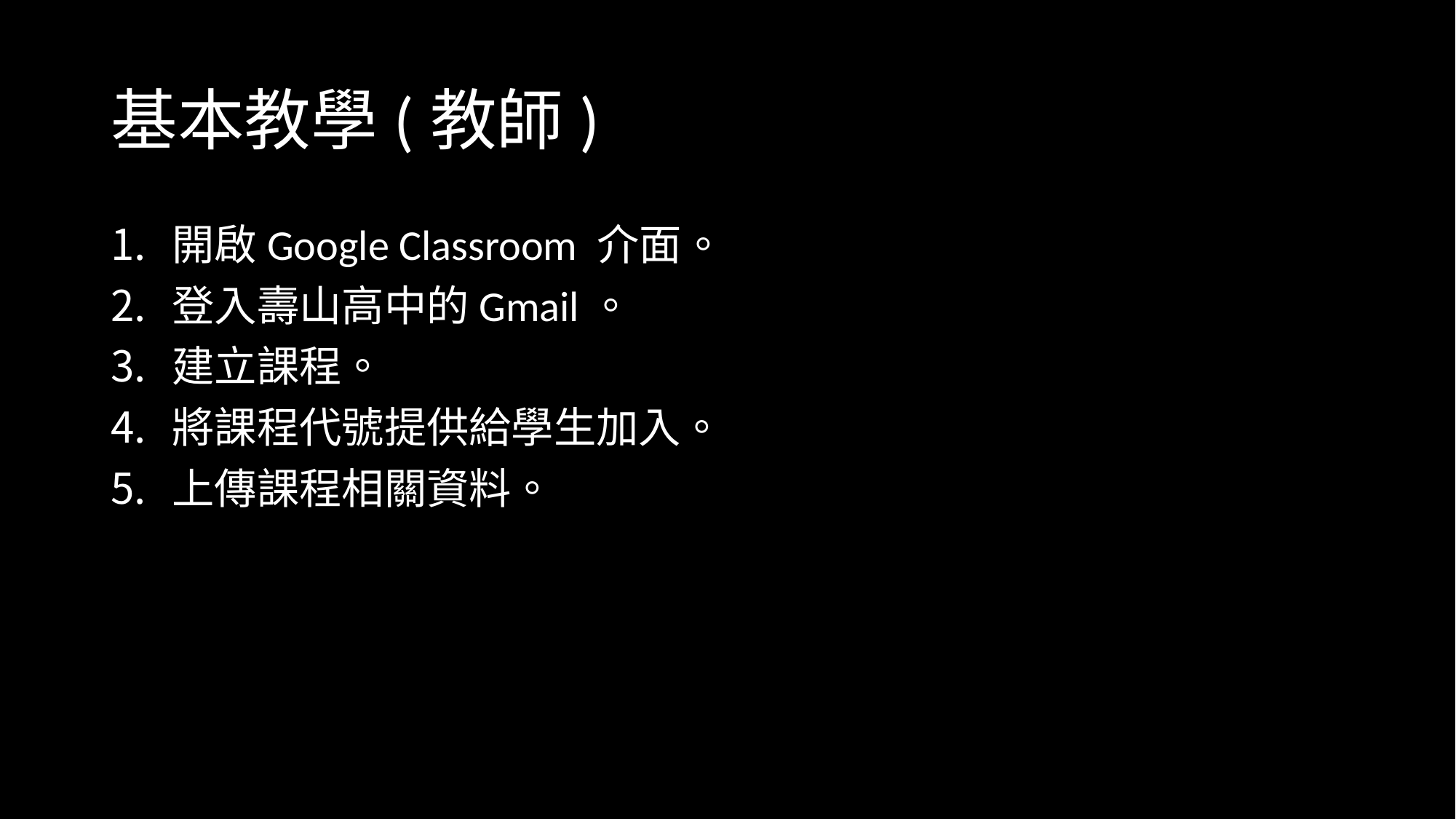

# 基本教學(教師)
開啟Google Classroom 介面。
登入壽山高中的Gmail。
建立課程。
將課程代號提供給學生加入。
上傳課程相關資料。